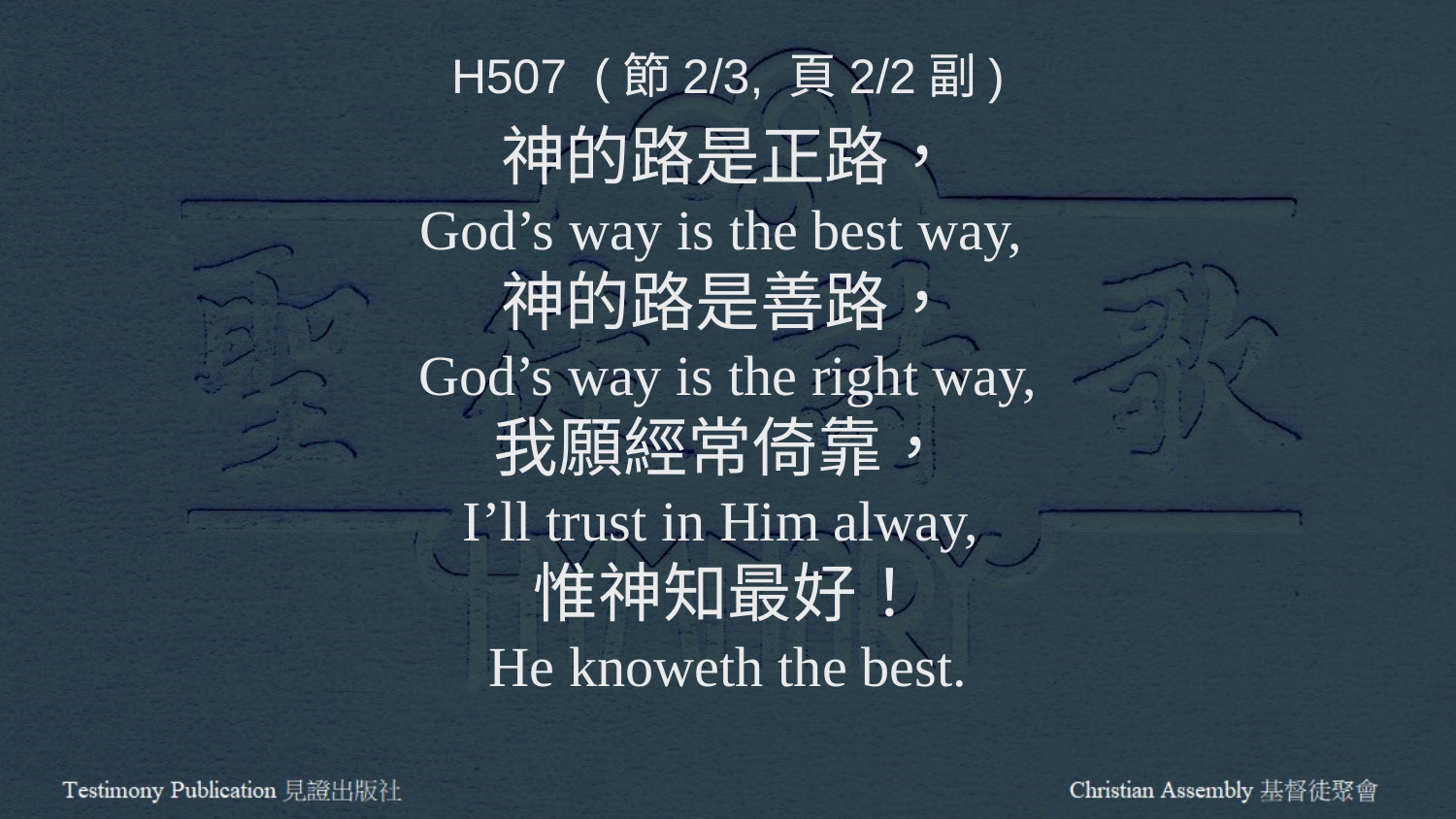

H507  (節2/3, 頁2/2副)
神的路是正路，
God’s way is the best way,
神的路是善路，
God’s way is the right way,
我願經常倚靠，
I’ll trust in Him alway,
惟神知最好！
He knoweth the best.